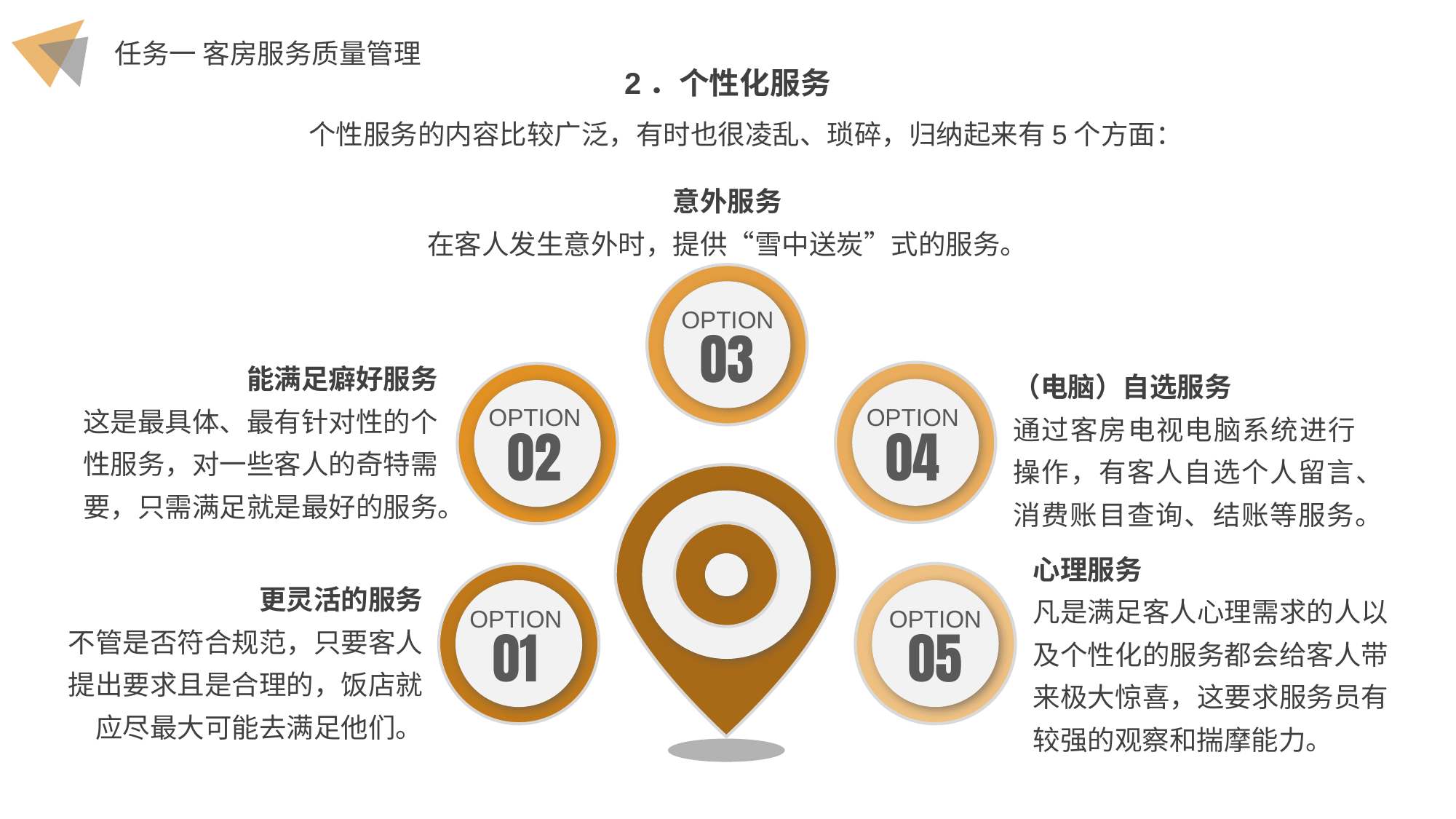

2．个性化服务
个性服务的内容比较广泛，有时也很凌乱、琐碎，归纳起来有5个方面：
意外服务
在客人发生意外时，提供“雪中送炭”式的服务。

OPTION
03
能满足癖好服务
这是最具体、最有针对性的个性服务，对一些客人的奇特需要，只需满足就是最好的服务。
（电脑）自选服务
通过客房电视电脑系统进行操作，有客人自选个人留言、消费账目查询、结账等服务。
OPTION
02
OPTION
04
心理服务
凡是满足客人心理需求的人以及个性化的服务都会给客人带来极大惊喜，这要求服务员有较强的观察和揣摩能力。
更灵活的服务
不管是否符合规范，只要客人提出要求且是合理的，饭店就应尽最大可能去满足他们。
OPTION
01
OPTION
05